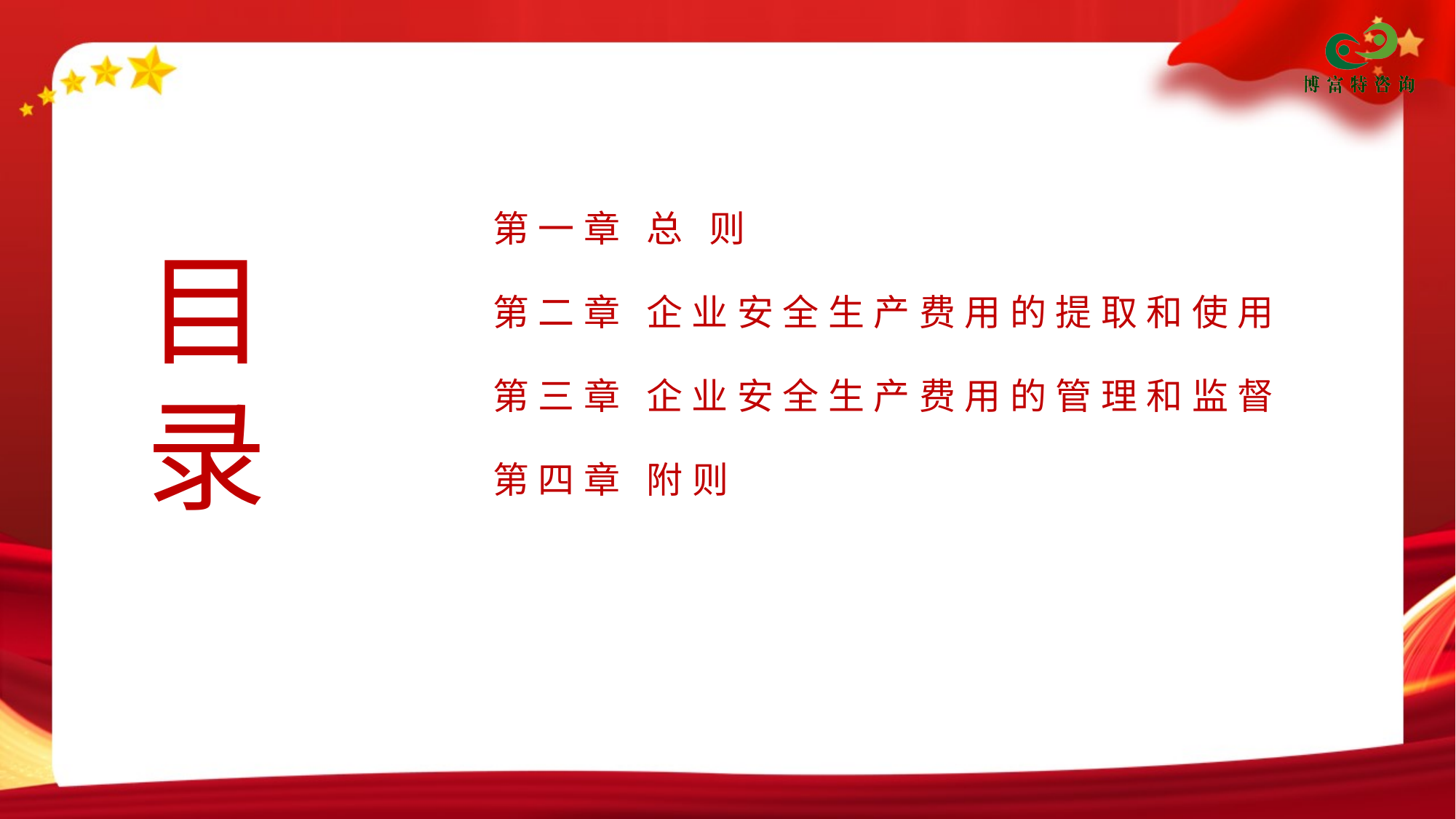

第一章 总 则
目录
第二章 企业安全生产费用的提取和使用
第三章 企业安全生产费用的管理和监督
第四章 附则